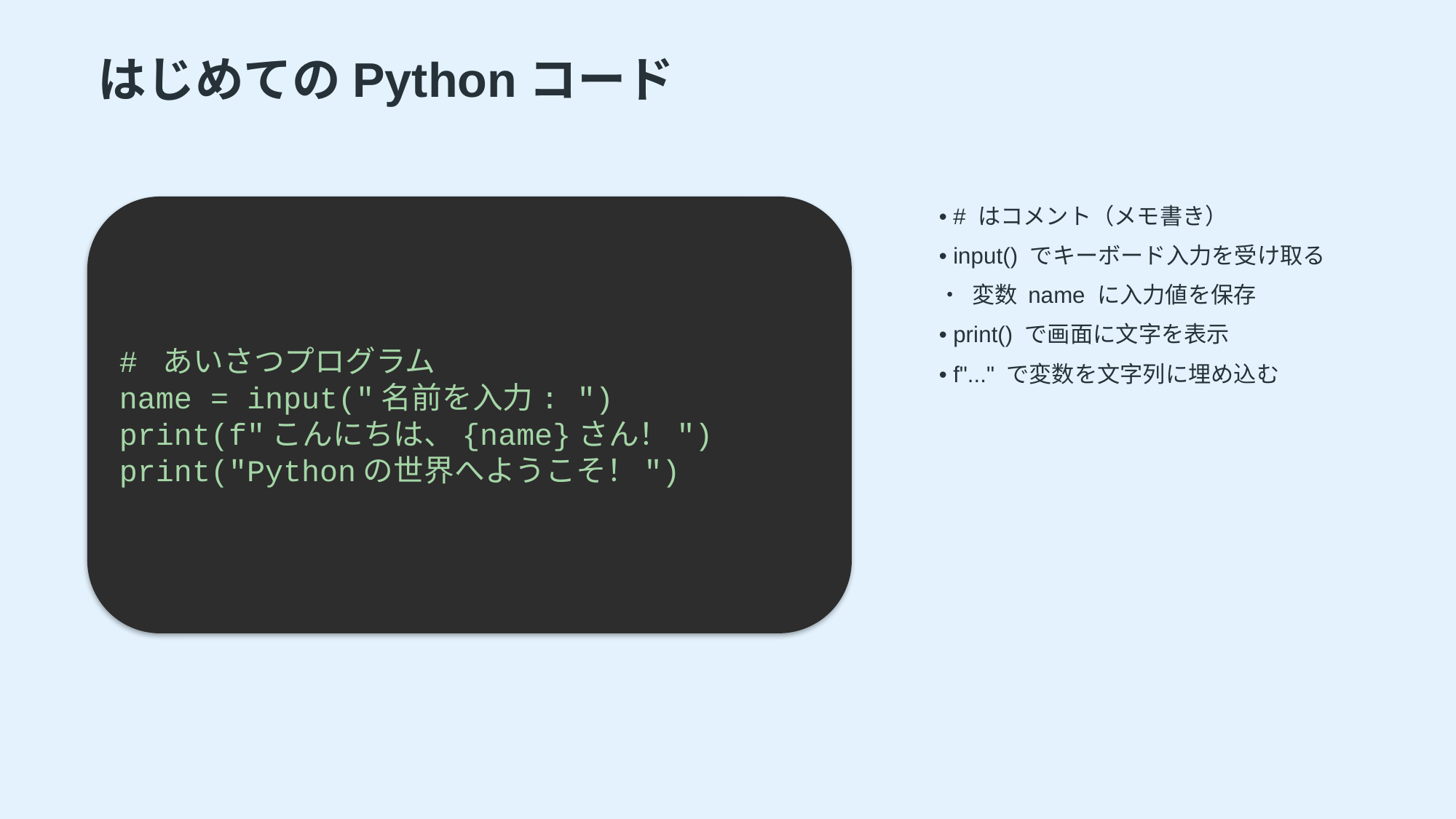

はじめてのPythonコード
# あいさつプログラム name = input("名前を入力: ") print(f"こんにちは、{name}さん！") print("Pythonの世界へようこそ！")
• # はコメント（メモ書き）
• input() でキーボード入力を受け取る
• 変数 name に入力値を保存
• print() で画面に文字を表示
• f"..." で変数を文字列に埋め込む